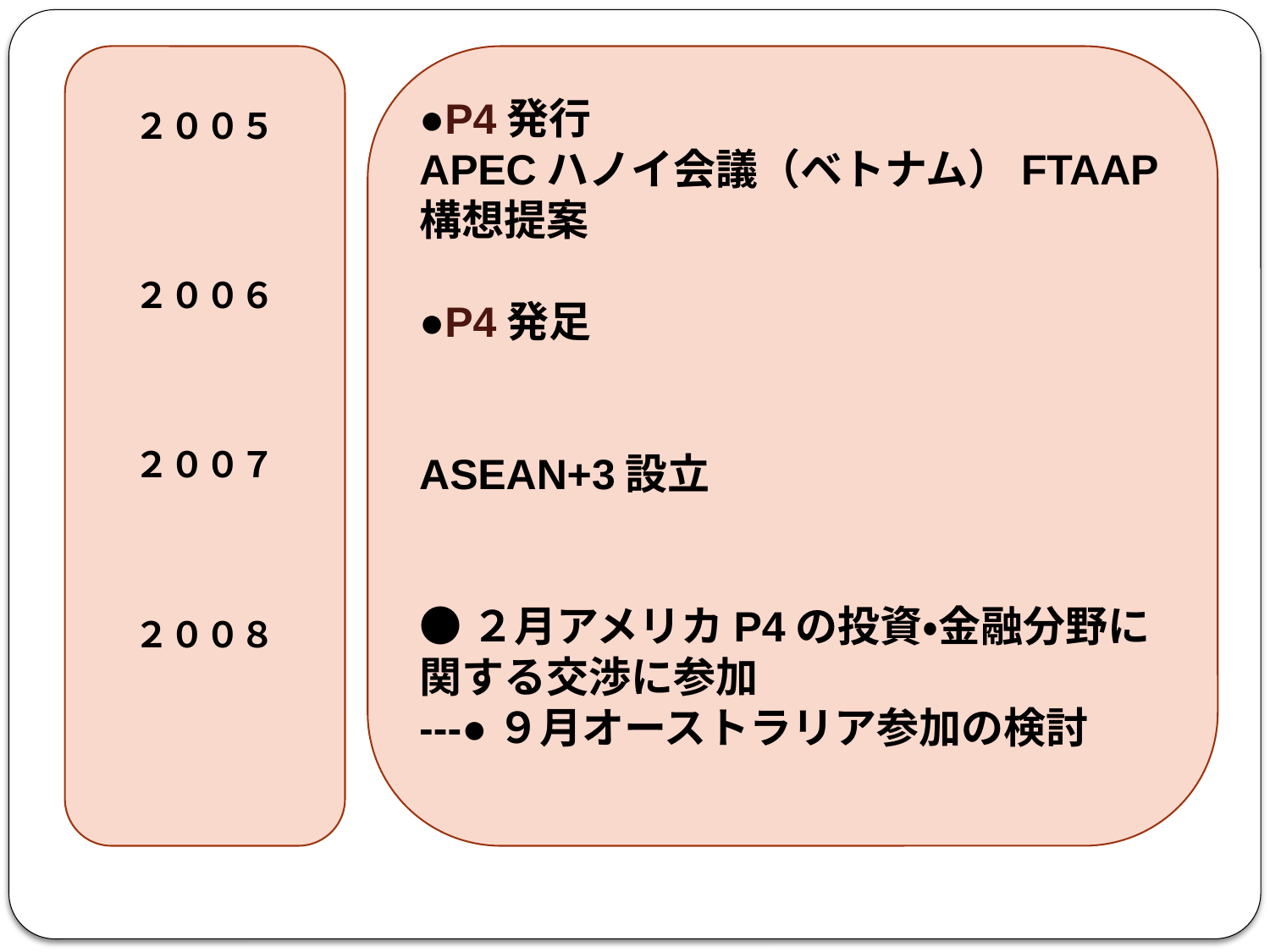

#

２００５

２００６

２００７

２００８
●P4発行
APECハノイ会議（ベトナム）FTAAP構想提案

●P4発足

ASEAN+3設立

●２月アメリカP4の投資・金融分野に関する交渉に参加
---●９月オーストラリア参加の検討